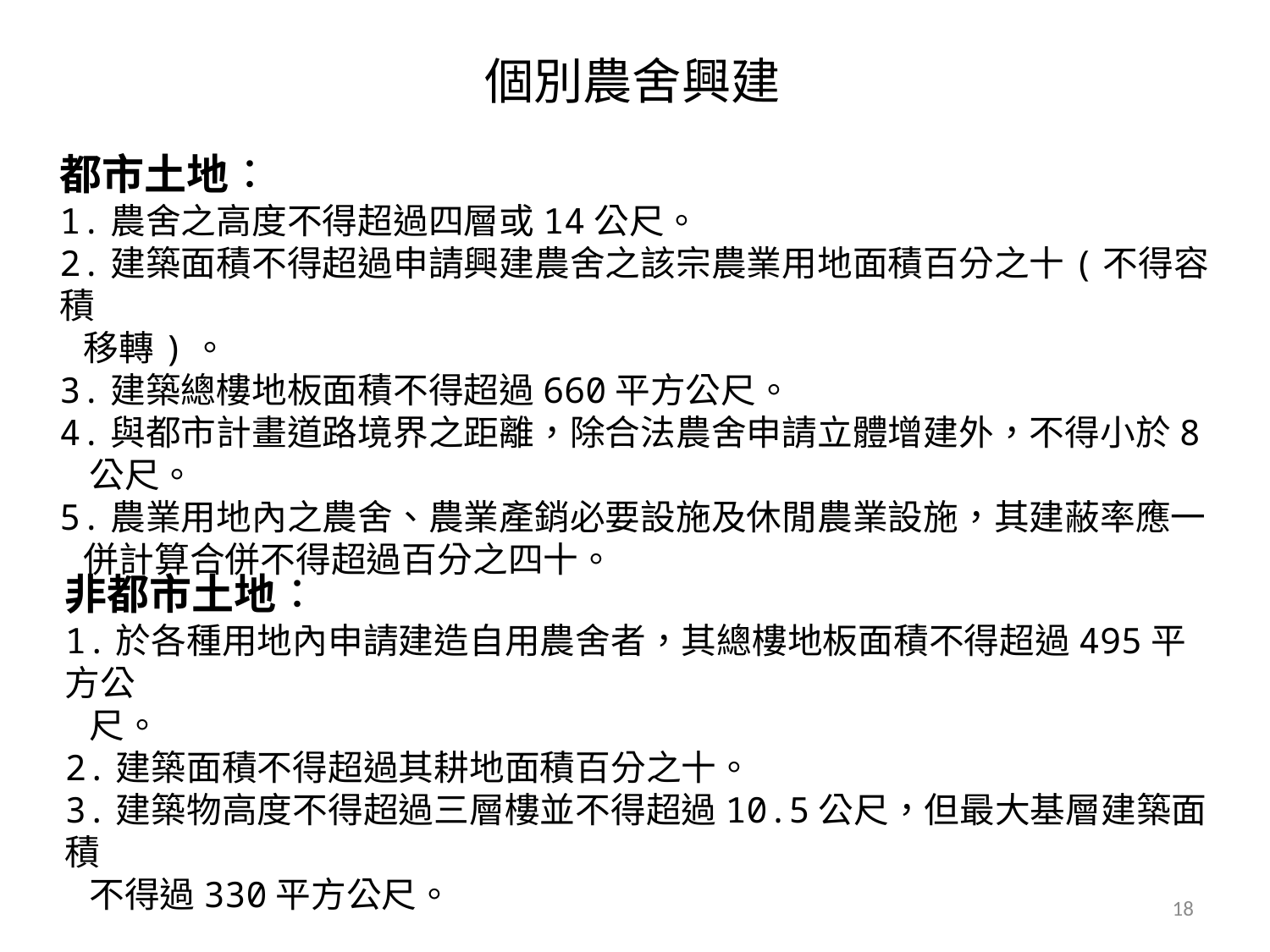

個別農舍興建
都市土地：
1.農舍之高度不得超過四層或14公尺。
2.建築面積不得超過申請興建農舍之該宗農業用地面積百分之十(不得容積
  移轉)。
3.建築總樓地板面積不得超過660平方公尺。
4.與都市計畫道路境界之距離，除合法農舍申請立體增建外，不得小於8  公尺。
5.農業用地內之農舍、農業產銷必要設施及休閒農業設施，其建蔽率應一
  併計算合併不得超過百分之四十。
非都市土地：
1.於各種用地內申請建造自用農舍者，其總樓地板面積不得超過495平方公
  尺。
2.建築面積不得超過其耕地面積百分之十。
3.建築物高度不得超過三層樓並不得超過10.5公尺，但最大基層建築面積
  不得過330平方公尺。
18